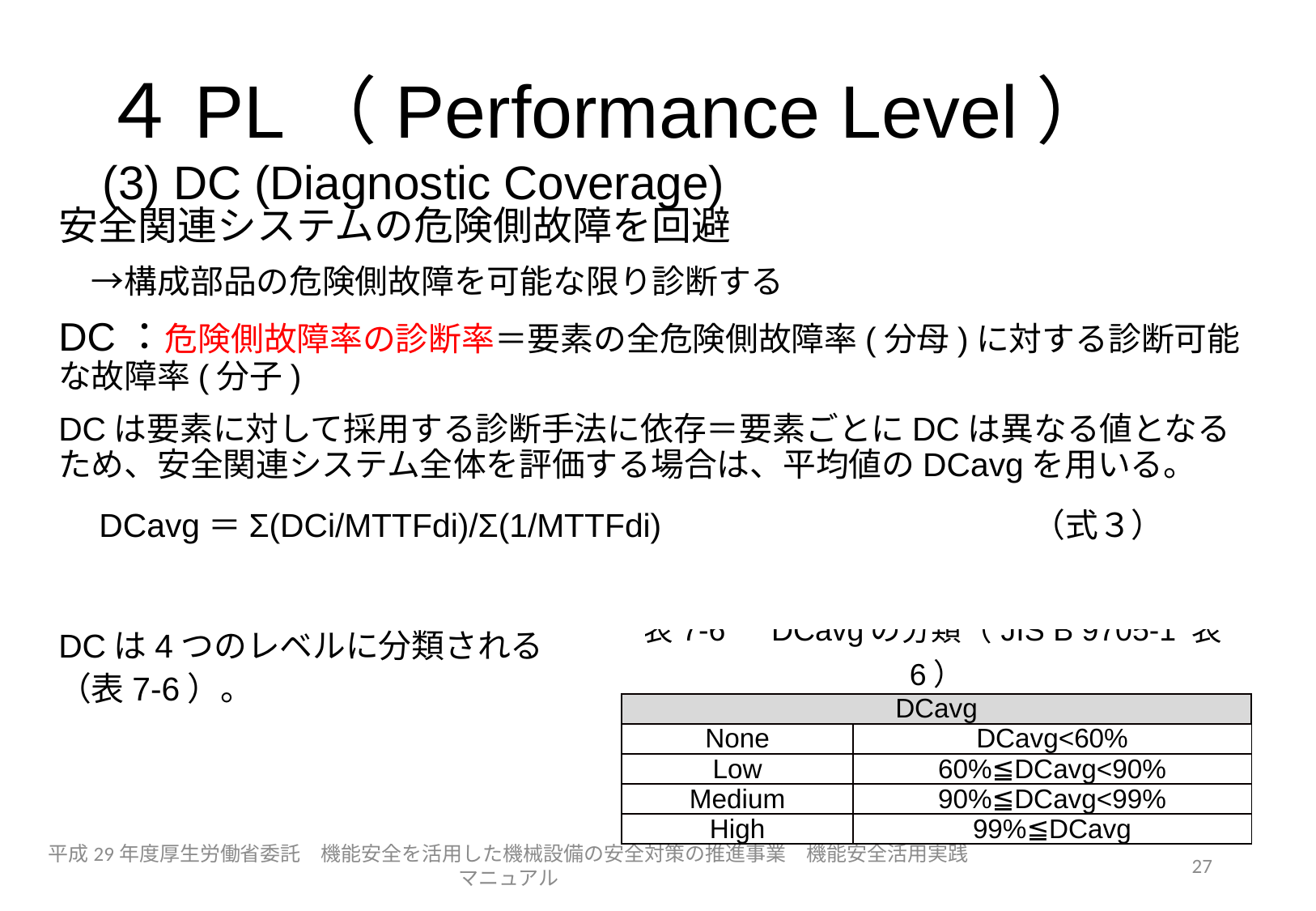

# ４PL（Performance Level） (3) DC (Diagnostic Coverage)
安全関連システムの危険側故障を回避
　→構成部品の危険側故障を可能な限り診断する
DC：危険側故障率の診断率＝要素の全危険側故障率(分母)に対する診断可能な故障率(分子)
DCは要素に対して採用する診断手法に依存＝要素ごとにDCは異なる値となるため、安全関連システム全体を評価する場合は、平均値のDCavgを用いる。
　DCavg＝Σ(DCi/MTTFdi)/Σ(1/MTTFdi)　　　　　　　　　　　（式３）

DCは4つのレベルに分類される
（表7-6）。
| 表7-6　DCavgの分類（JIS B 9705-1 表6） |  |
| --- | --- |
| DCavg |  |
| None | DCavg<60% |
| Low | 60%≦DCavg<90% |
| Medium | 90%≦DCavg<99% |
| High | 99%≦DCavg |
平成29年度厚生労働省委託　機能安全を活用した機械設備の安全対策の推進事業　機能安全活用実践マニュアル
27